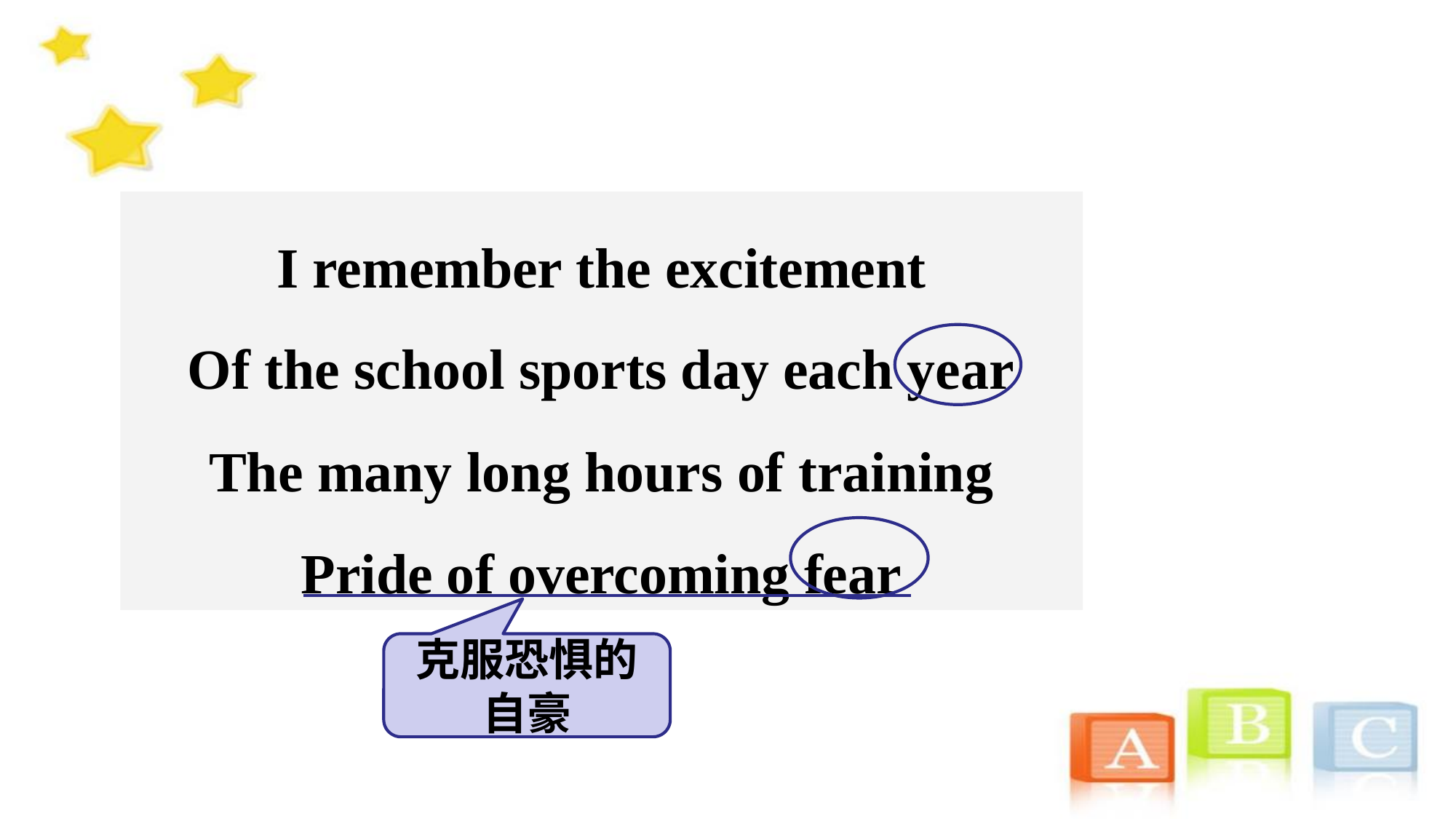

I remember the excitement
Of the school sports day each year
The many long hours of training
Pride of overcoming fear

克服恐惧的自豪